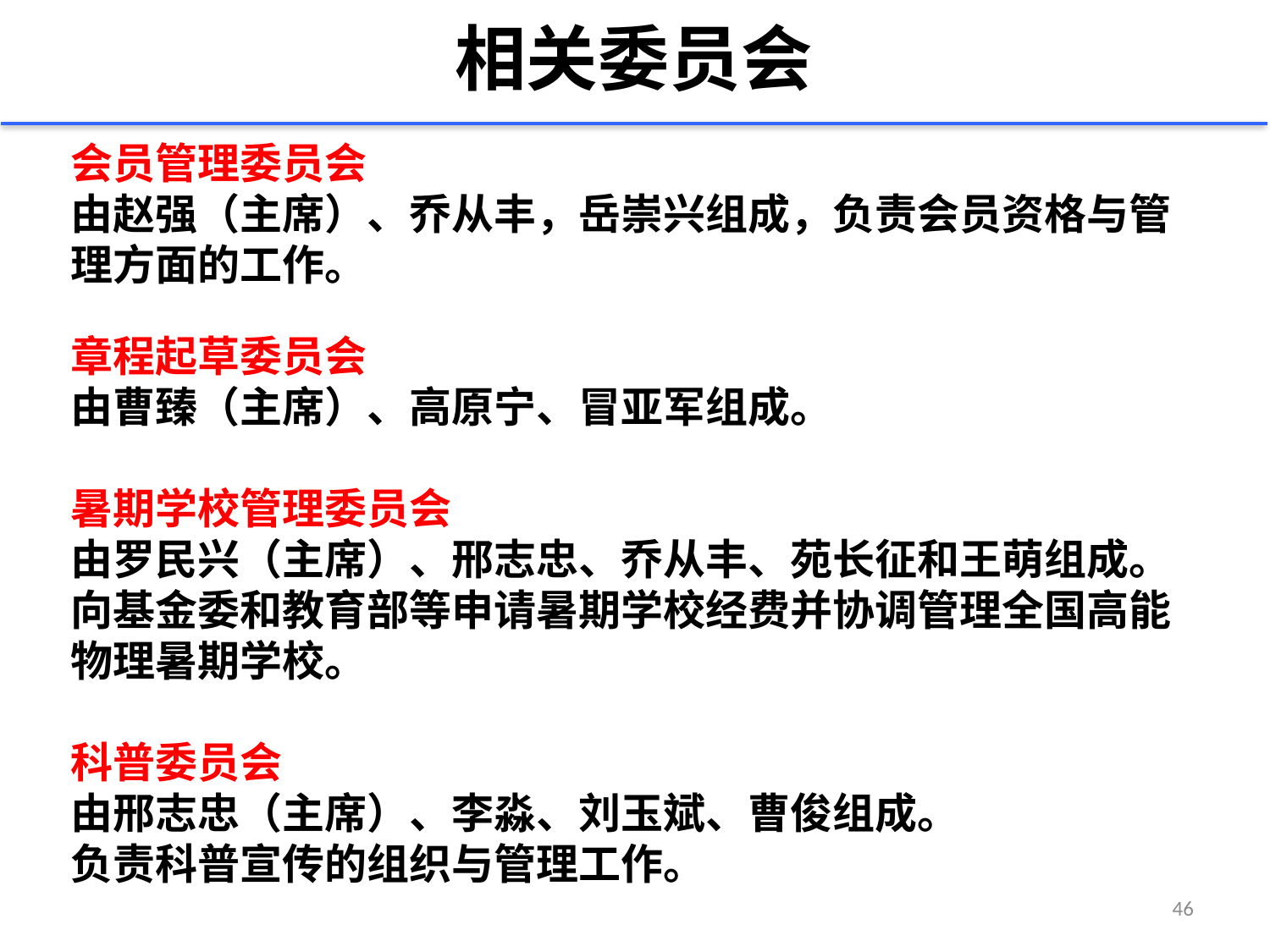

# 相关委员会
会员管理委员会
由赵强（主席）、乔从丰，岳崇兴组成，负责会员资格与管理方面的工作。

章程起草委员会
由曹臻（主席）、高原宁、冒亚军组成。

暑期学校管理委员会
由罗民兴（主席）、邢志忠、乔从丰、苑长征和王萌组成。
向基金委和教育部等申请暑期学校经费并协调管理全国高能物理暑期学校。

科普委员会
由邢志忠（主席）、李淼、刘玉斌、曹俊组成。
负责科普宣传的组织与管理工作。
46